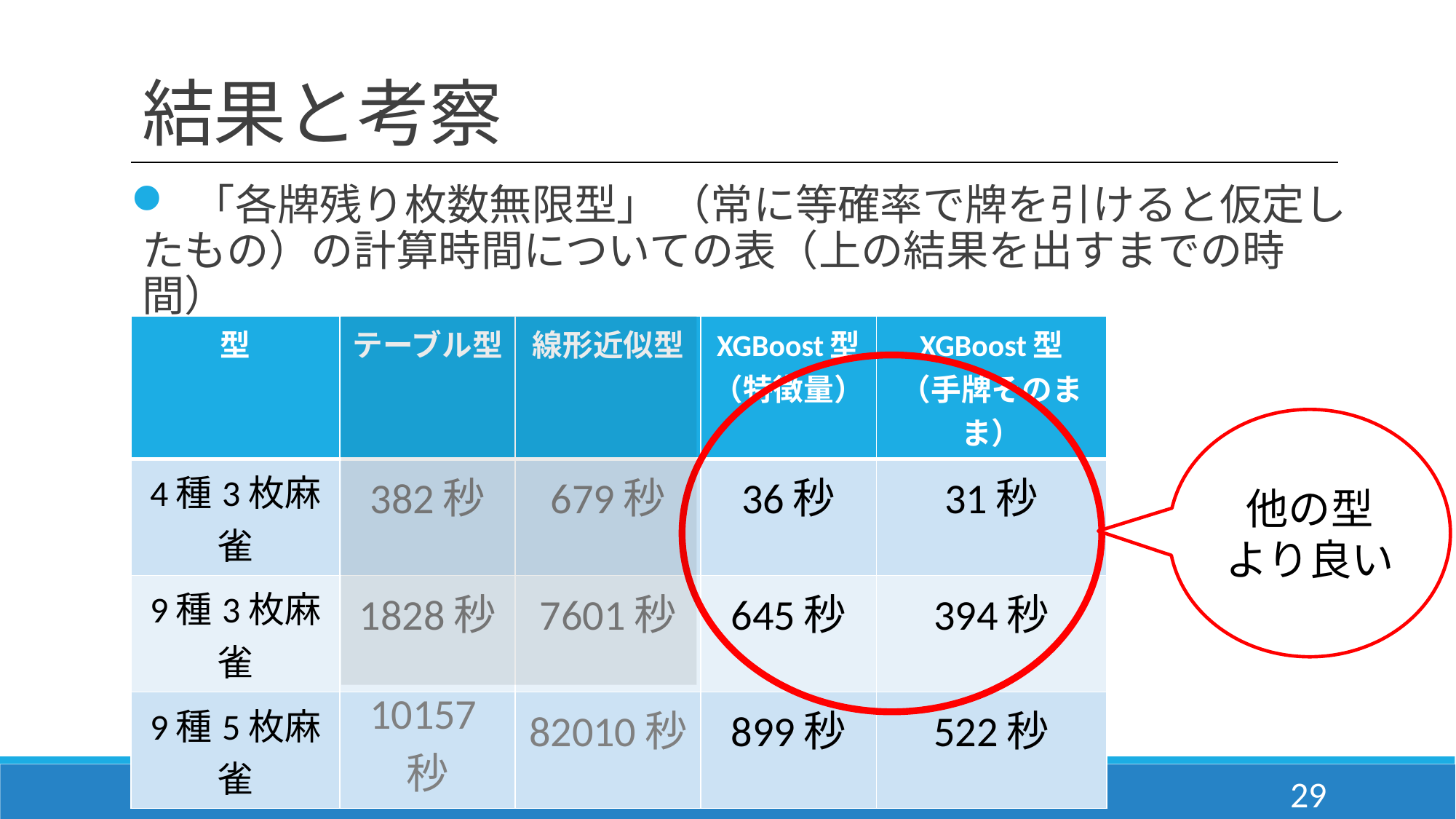

# 結果と考察
 「各牌残り枚数無限型」 （常に等確率で牌を引けると仮定したもの）の計算時間についての表（上の結果を出すまでの時間）

| 型 | テーブル型 | 線形近似型 | XGBoost型 （特徴量） | XGBoost型 （手牌そのまま） |
| --- | --- | --- | --- | --- |
| 4種3枚麻雀 | 382秒 | 679秒 | 36秒 | 31秒 |
| 9種3枚麻雀 | 1828秒 | 7601秒 | 645秒 | 394秒 |
| 9種5枚麻雀 | 10157秒 | 82010秒 | 899秒 | 522秒 |

他の型
より良い
29